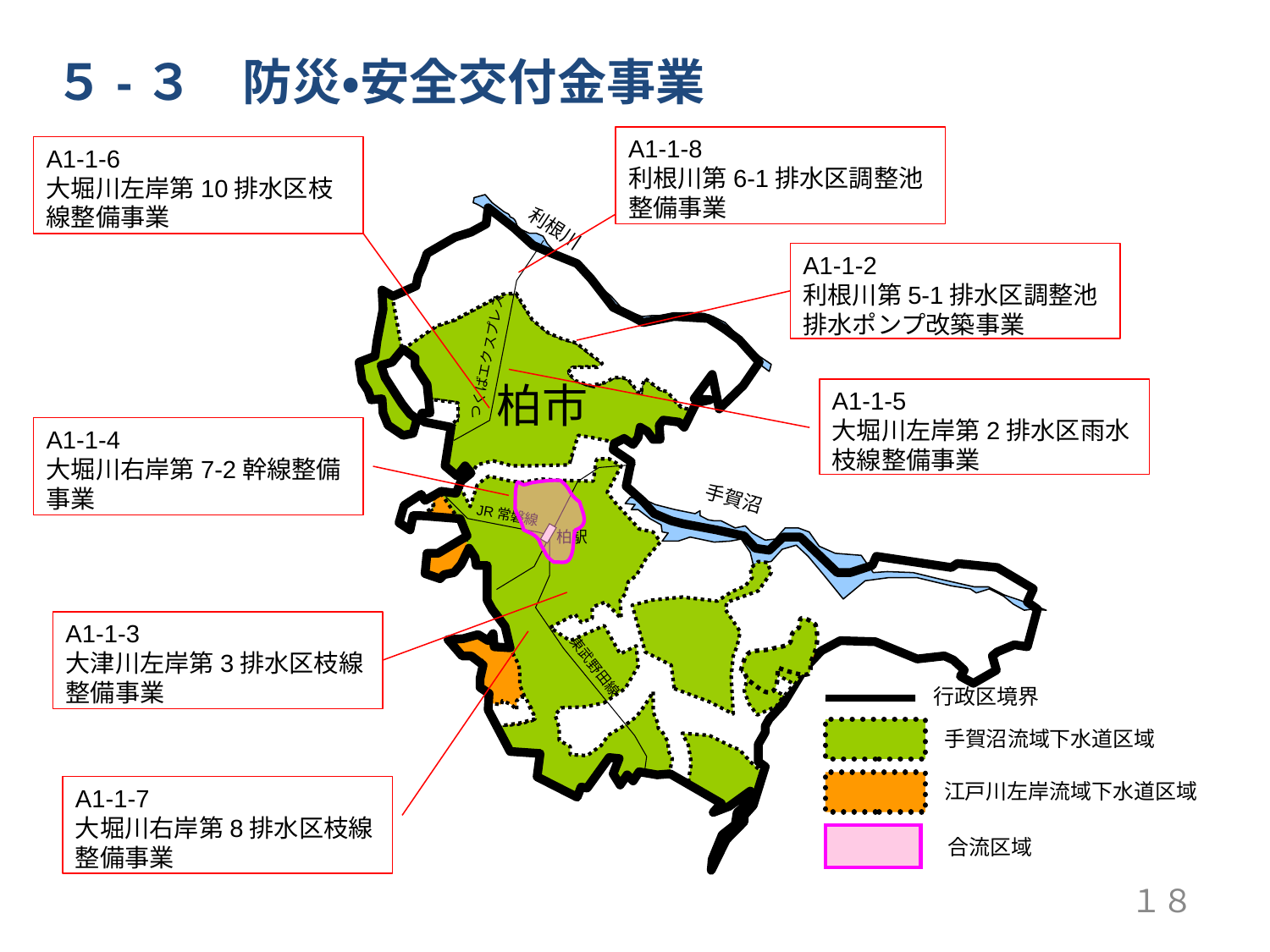

５-３　防災・安全交付金事業
A1-1-8
利根川第6-1排水区調整池整備事業
A1-1-6
大堀川左岸第10排水区枝線整備事業

利根川

つくばエクスプレス
柏市

手賀沼

JR常磐線
柏駅
東武野田線

A1-1-2
利根川第5-1排水区調整池排水ポンプ改築事業
A1-1-5
大堀川左岸第2排水区雨水枝線整備事業

A1-1-4
大堀川右岸第7-2幹線整備事業

A1-1-3
大津川左岸第3排水区枝線整備事業

行政区境界

手賀沼流域下水道区域

江戸川左岸流域下水道区域
A1-1-7
大堀川右岸第8排水区枝線整備事業

合流区域
１８
19